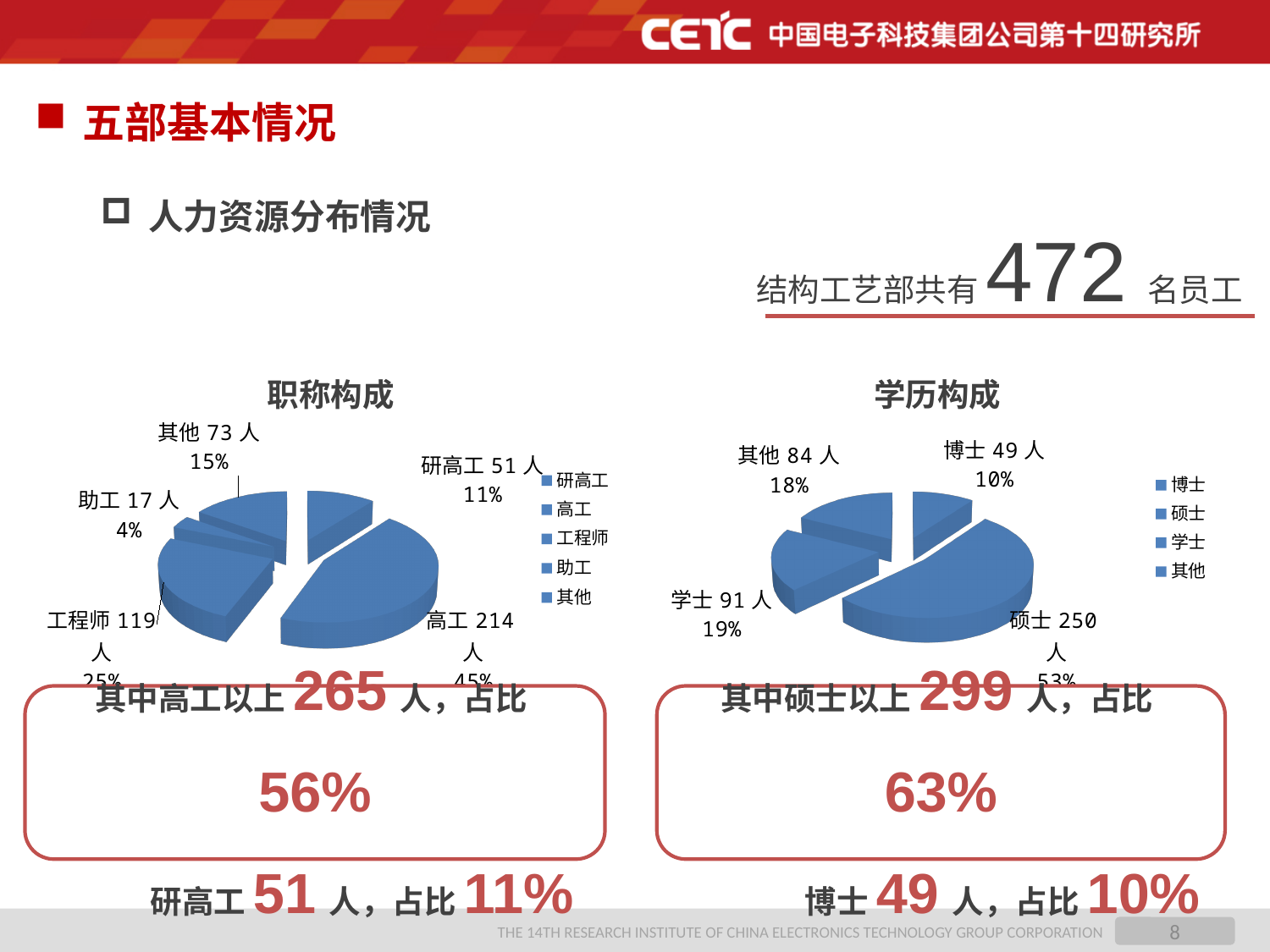

五部基本情况
人力资源分布情况
结构工艺部共有472名员工

[unsupported chart]

[unsupported chart]

其中高工以上265人，占比56%
            研高工51人，占比11%
其中硕士以上299人，占比63%
                博士49人，占比10%
8